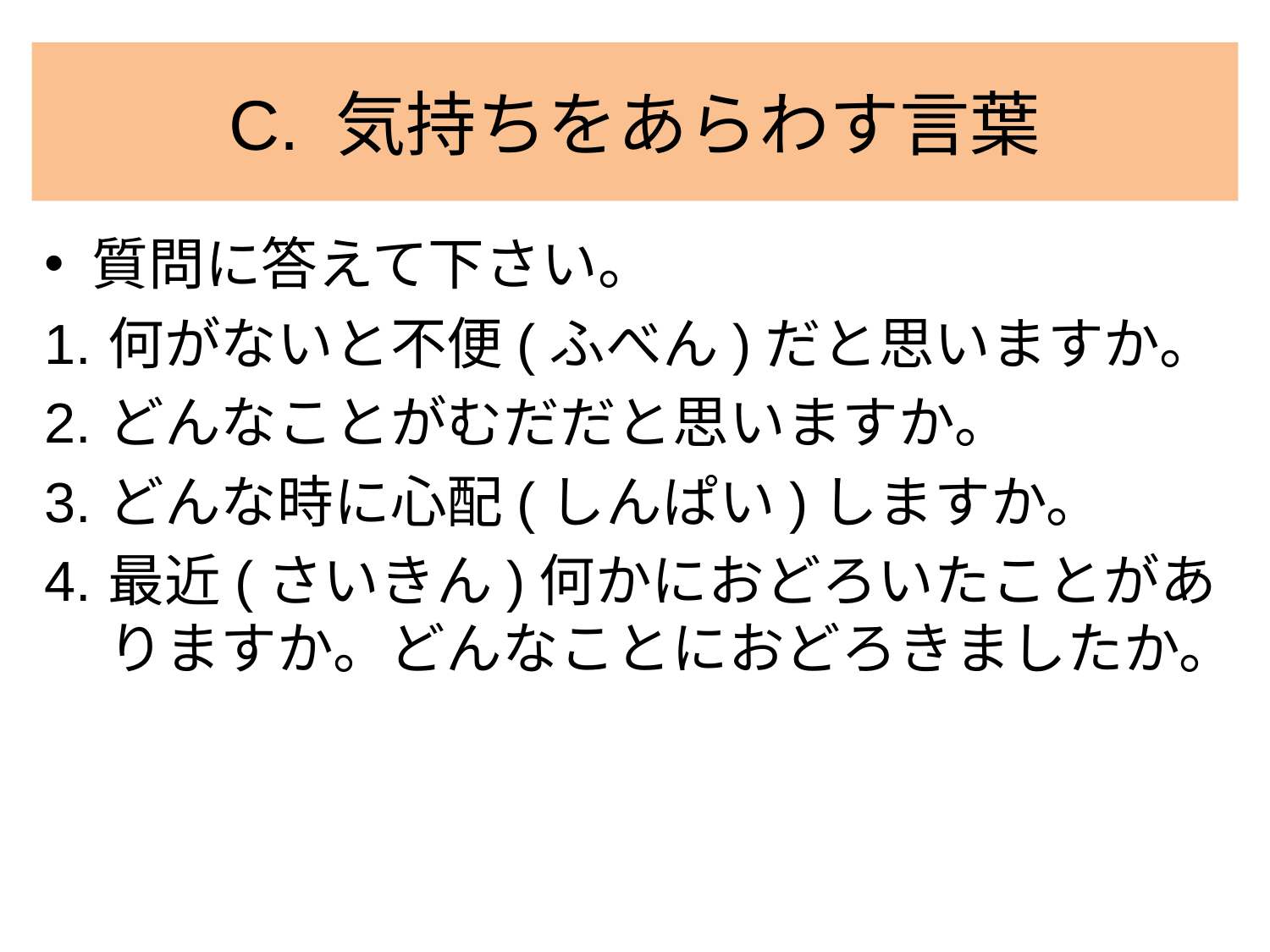

# C. 気持ちをあらわす言葉
質問に答えて下さい。
何がないと不便(ふべん)だと思いますか。
どんなことがむだだと思いますか。
どんな時に心配(しんぱい)しますか。
最近(さいきん)何かにおどろいたことがありますか。どんなことにおどろきましたか。